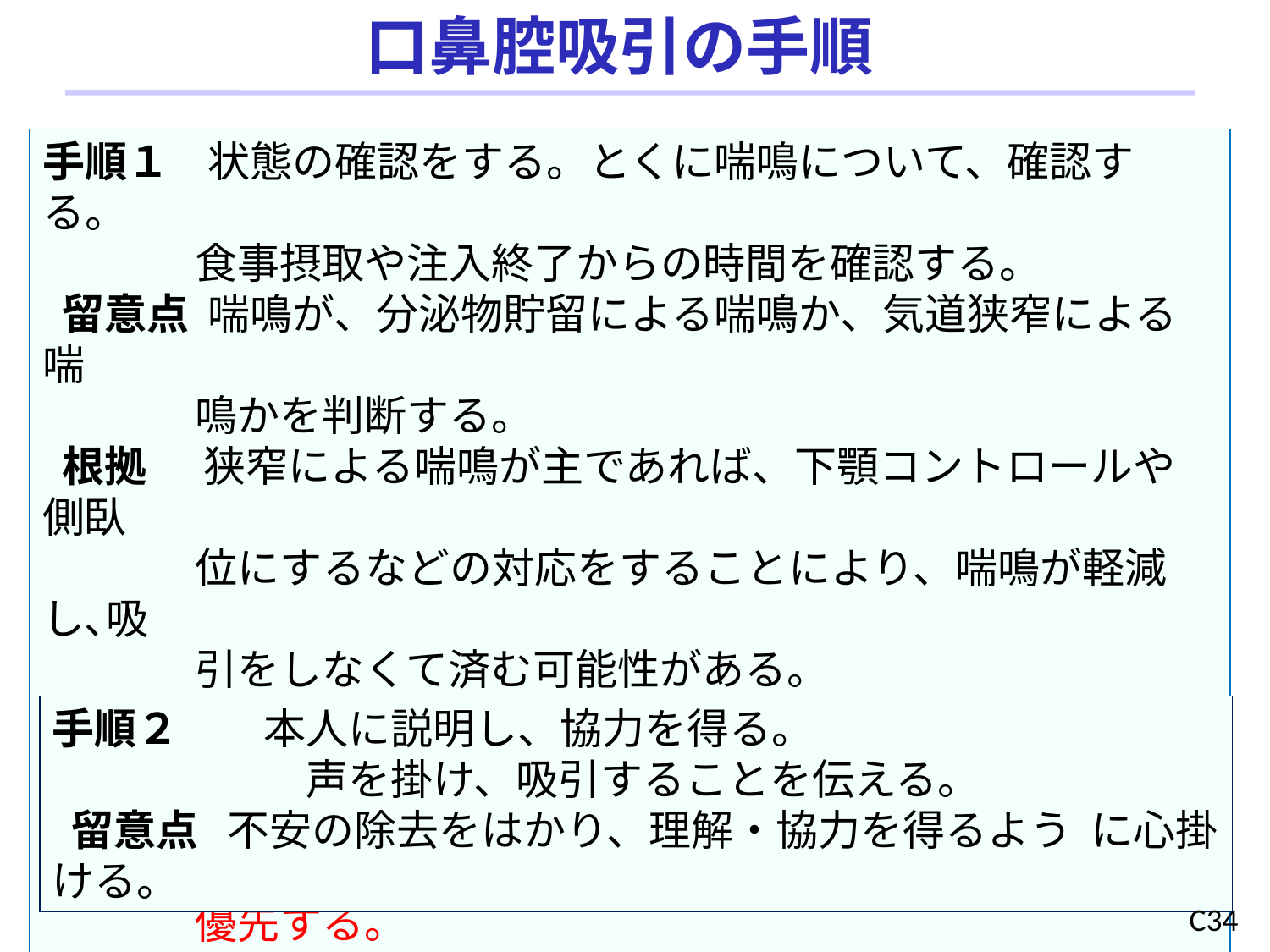

口鼻腔吸引の手順

手順１    状態の確認をする。とくに喘鳴について、確認する。
               食事摂取や注入終了からの時間を確認する。
 留意点  喘鳴が、分泌物貯留による喘鳴か、気道狭窄による喘
               鳴かを判断する。
 根拠      狭窄による喘鳴が主であれば、下顎コントロールや側臥
               位にするなどの対応をすることにより、喘鳴が軽減し､吸
               引をしなくて済む可能性がある。
               食事・注入から間もない時間での吸引では、吸引による
               嘔吐のリスクが増すので、吸引しなくて済む対応方法を
               優先する。
手順２　　本人に説明し、協力を得る。
　　　　　　声を掛け、吸引することを伝える。
 留意点   不安の除去をはかり、理解・協力を得るよう  に心掛ける。

C34